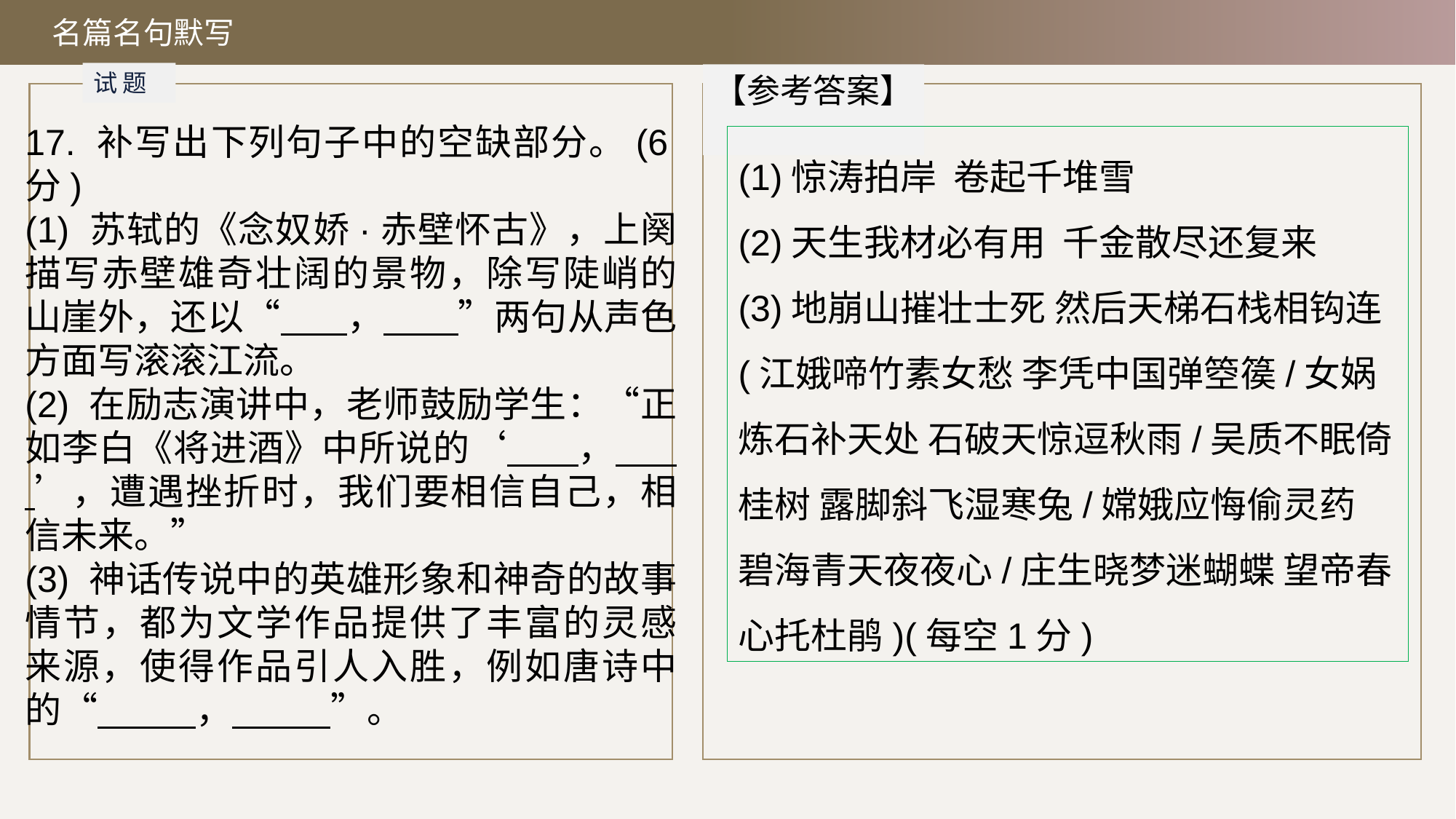

名篇名句默写
试 题
【参考答案】

17. 补写出下列句子中的空缺部分。(6分)
(1) 苏轼的《念奴娇·赤壁怀古》，上阕描写赤壁雄奇壮阔的景物，除写陡峭的山崖外，还以“        ，         ”两句从声色方面写滚滚江流。
(2) 在励志演讲中，老师鼓励学生：“正如李白《将进酒》中所说的‘        ，        ’，遭遇挫折时，我们要相信自己，相信未来。”
(3) 神话传说中的英雄形象和神奇的故事情节，都为文学作品提供了丰富的灵感来源，使得作品引人入胜，例如唐诗中的“            ，            ”。
(1)惊涛拍岸  卷起千堆雪
(2)天生我材必有用  千金散尽还复来
(3)地崩山摧壮士死 然后天梯石栈相钩连(江娥啼竹素女愁 李凭中国弹箜篌/女娲炼石补天处 石破天惊逗秋雨/吴质不眠倚桂树 露脚斜飞湿寒兔/嫦娥应悔偷灵药 碧海青天夜夜心/庄生晓梦迷蝴蝶 望帝春心托杜鹃)(每空1分)